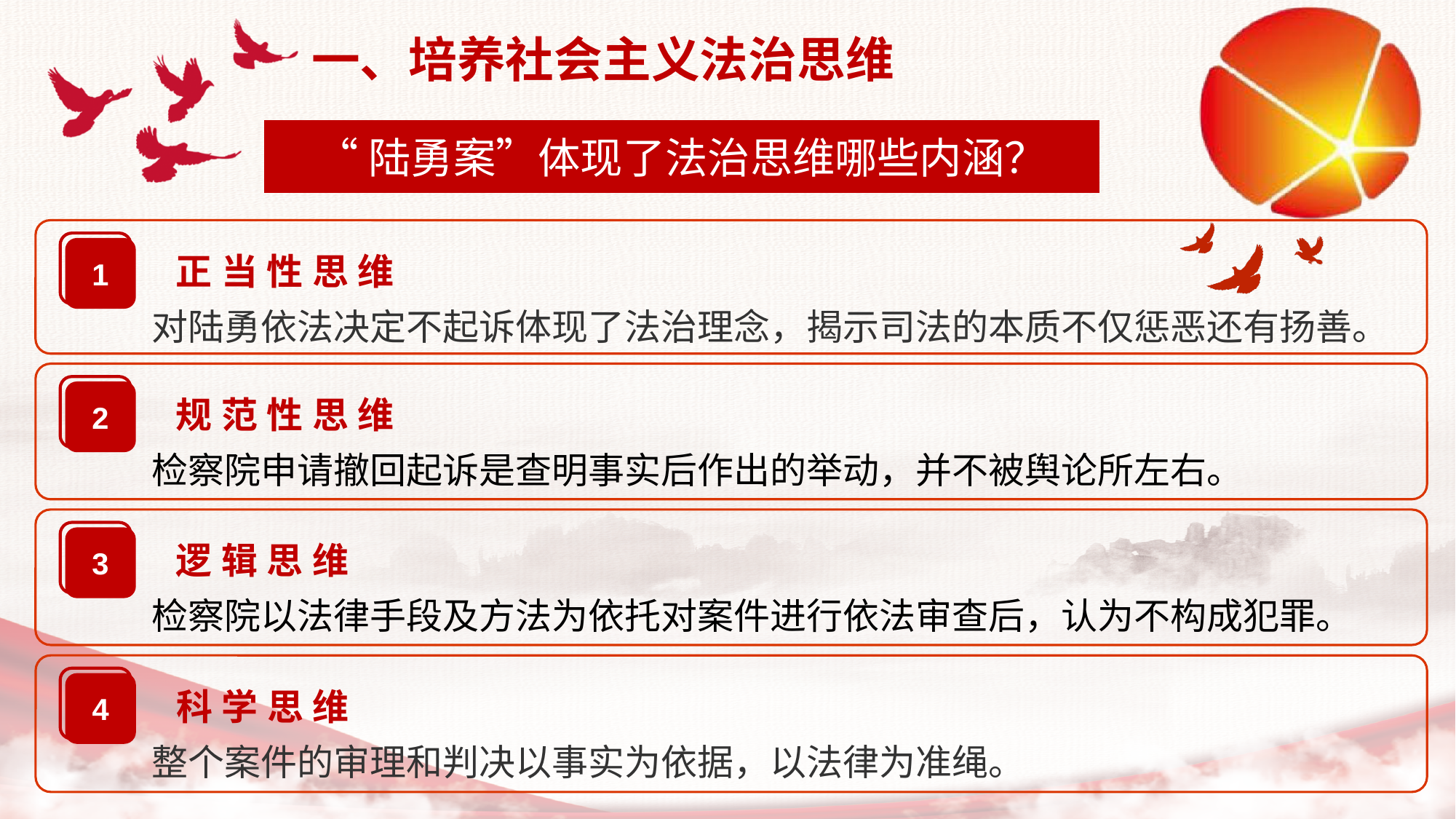

一、培养社会主义法治思维
“陆勇案”体现了法治思维哪些内涵？

1
正当性思维
对陆勇依法决定不起诉体现了法治理念，揭示司法的本质不仅惩恶还有扬善。

2
规范性思维
检察院申请撤回起诉是查明事实后作出的举动，并不被舆论所左右。

3
逻辑思维
检察院以法律手段及方法为依托对案件进行依法审查后，认为不构成犯罪。

4
科学思维
整个案件的审理和判决以事实为依据，以法律为准绳。